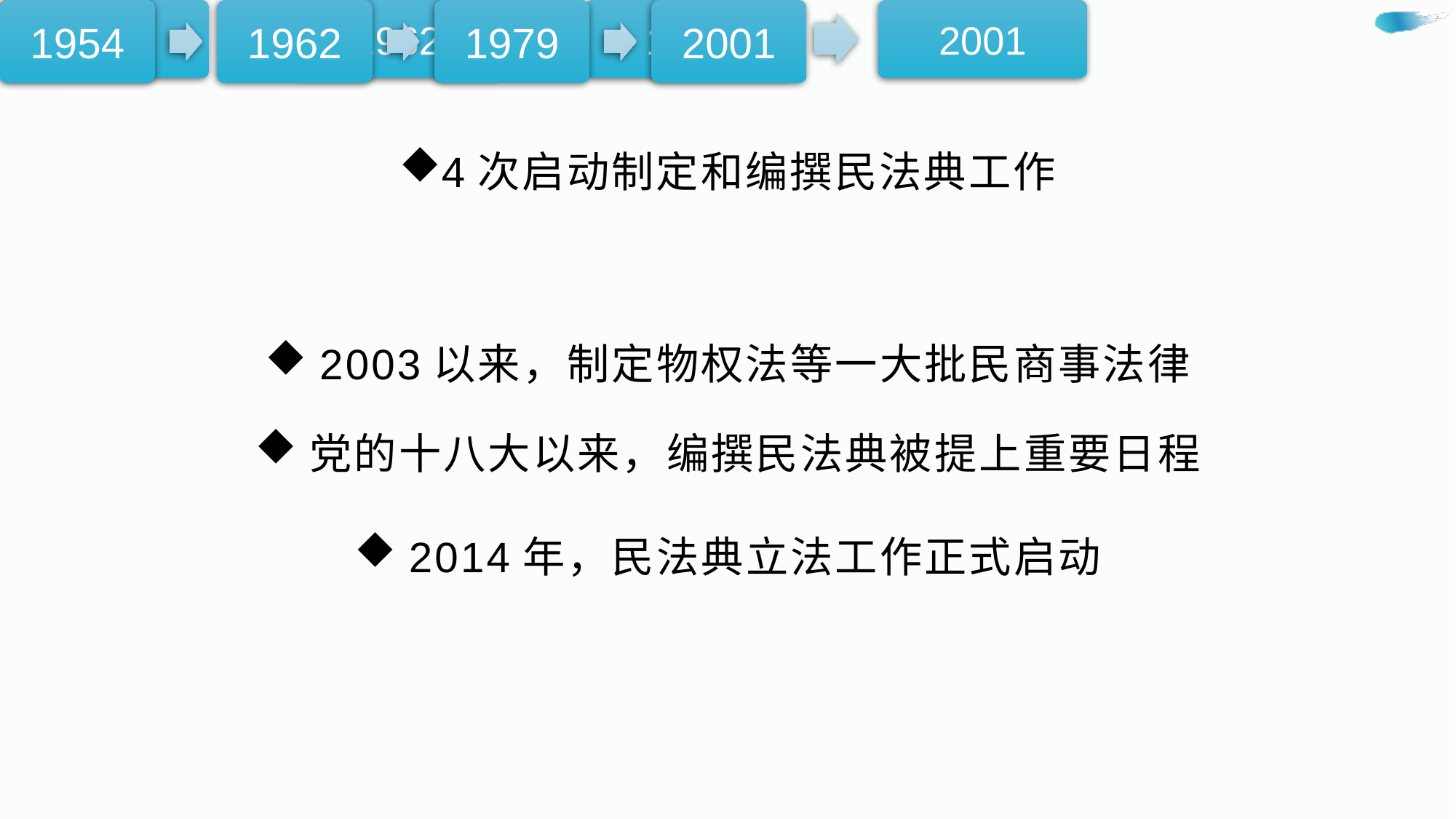

4次启动制定和编撰民法典工作
1954

1962

1979

2001
2003以来，制定物权法等一大批民商事法律
党的十八大以来，编撰民法典被提上重要日程
2014年，民法典立法工作正式启动
1954

1962

1979

2001